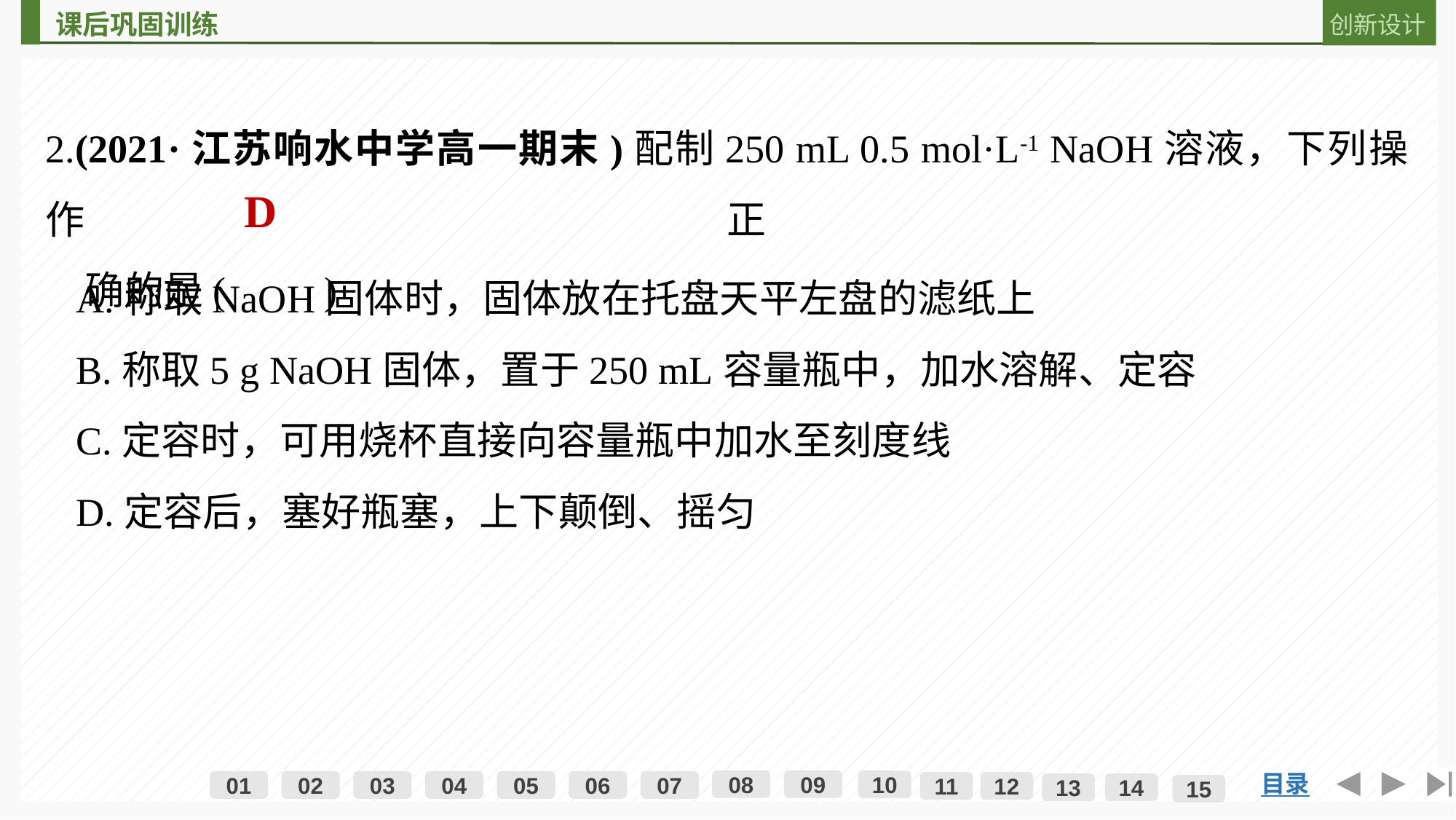

2.(2021·江苏响水中学高一期末)配制250 mL 0.5 mol·L-1 NaOH溶液，下列操作正
　确的是(　　)
D
A.称取NaOH固体时，固体放在托盘天平左盘的滤纸上
B.称取5 g NaOH固体，置于250 mL容量瓶中，加水溶解、定容
C.定容时，可用烧杯直接向容量瓶中加水至刻度线
D.定容后，塞好瓶塞，上下颠倒、摇匀